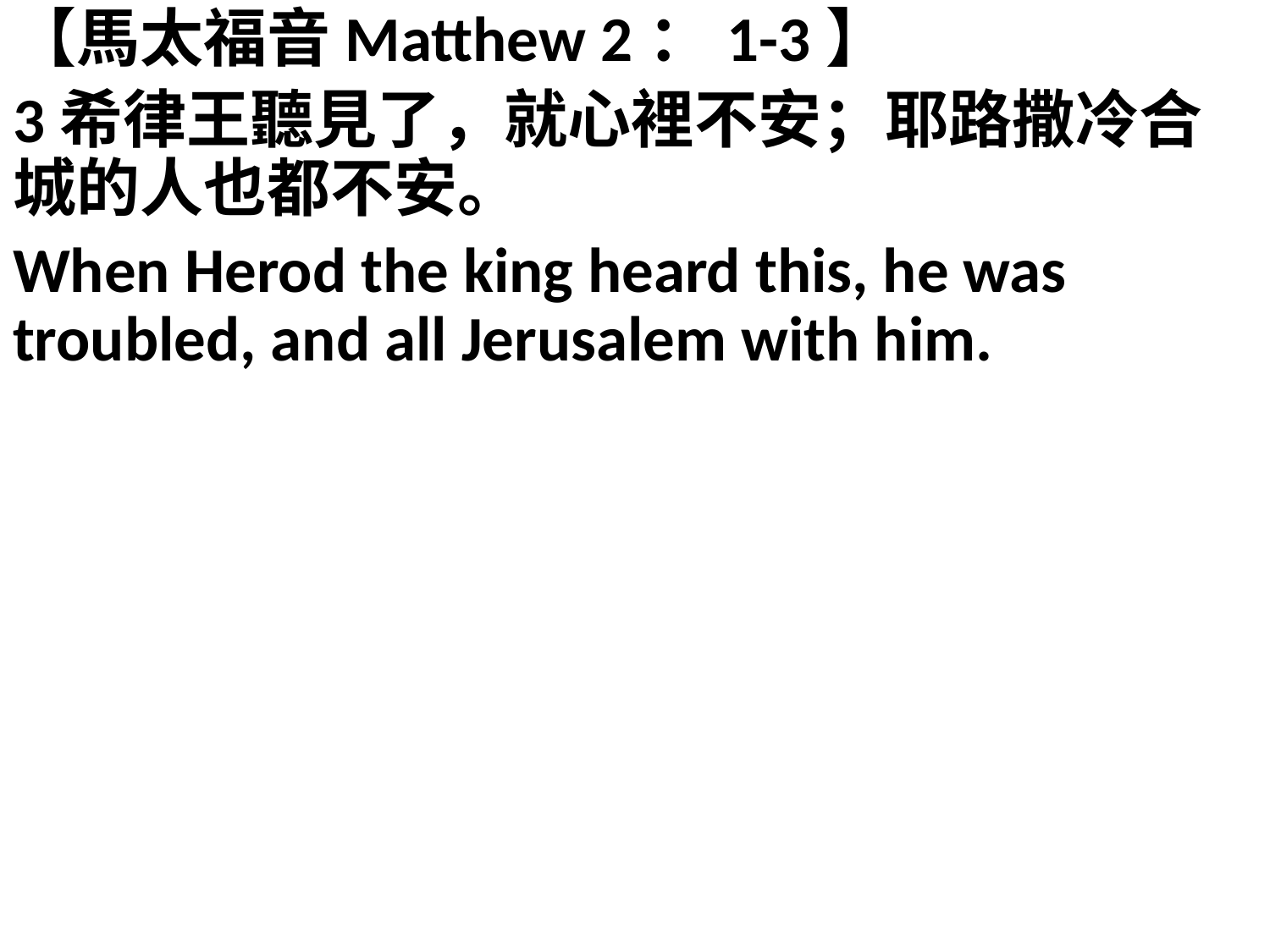

【馬太福音Matthew 2：1-3】
3希律王聽見了，就心裡不安；耶路撒冷合城的人也都不安。
When Herod the king heard this, he was troubled, and all Jerusalem with him.